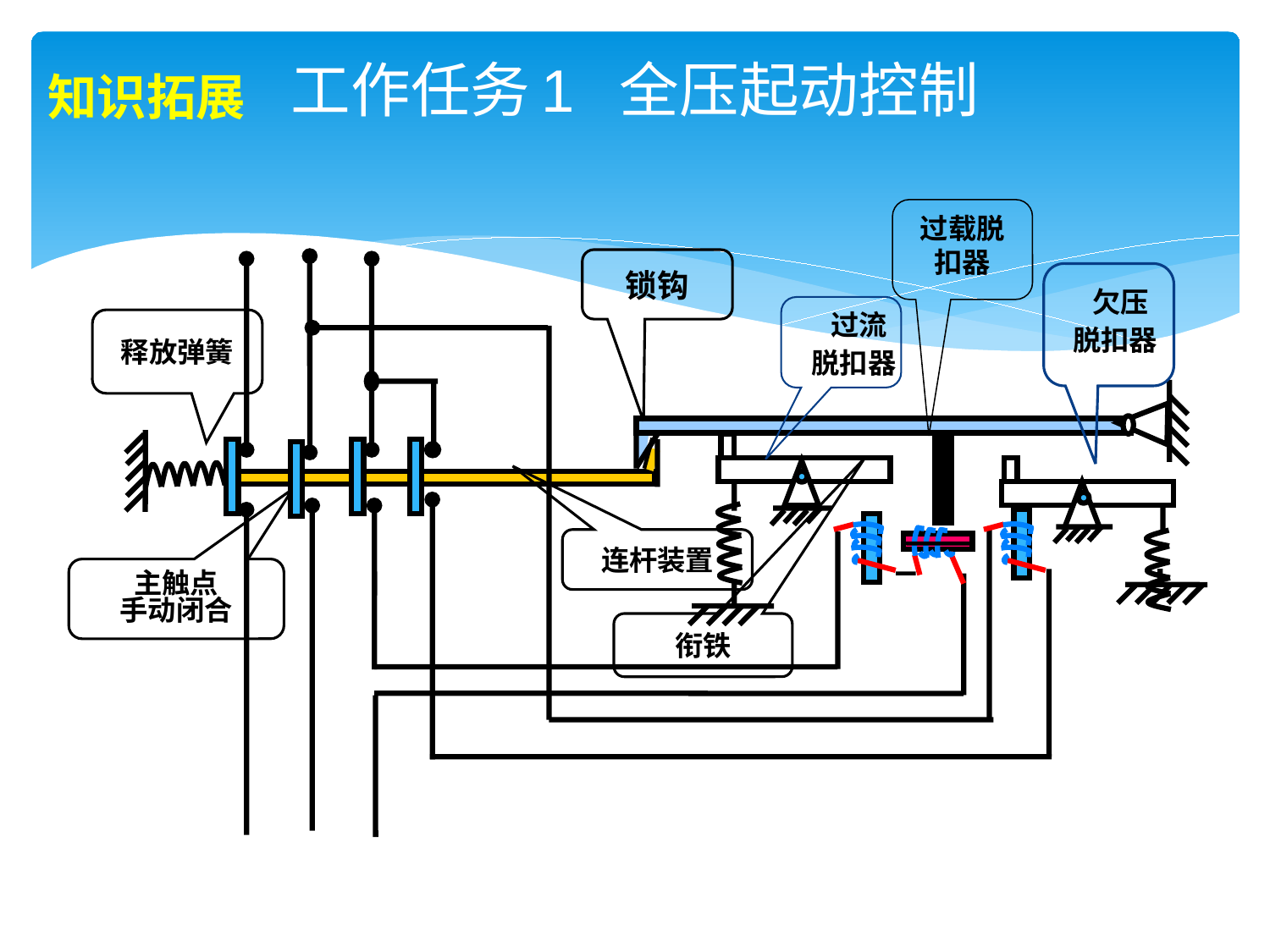

# 工作任务1  全压起动控制
知识拓展
过载脱扣器

锁钩

 欠压
 脱扣器

 过流
 脱扣器

释放弹簧

连杆装置

主触点
手动闭合

衔铁